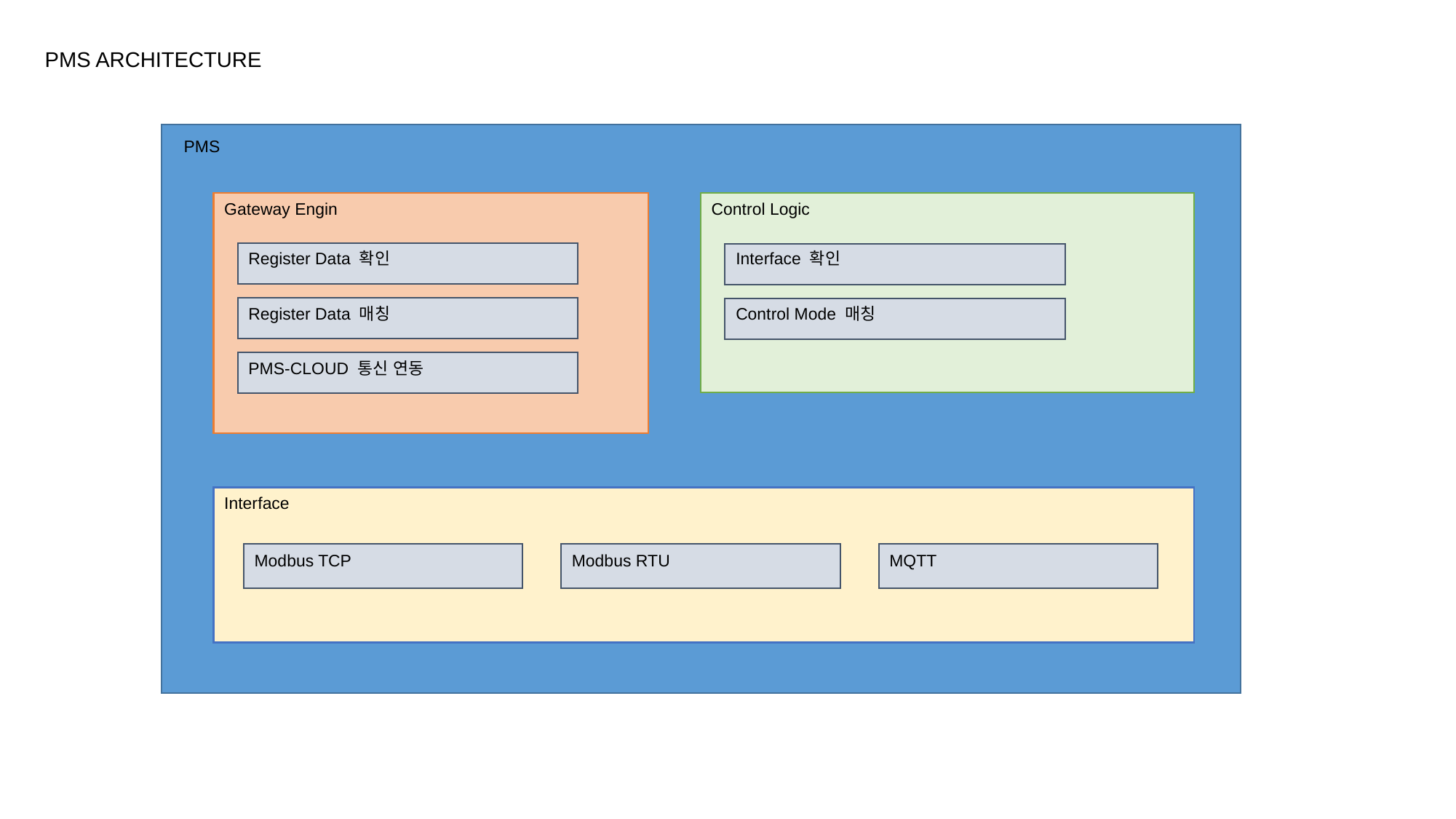

PMS ARCHITECTURE

PMS
Gateway Engin

Control Logic

Register Data 확인
Interface 확인

Register Data 매칭
Control Mode 매칭

PMS-CLOUD 통신 연동
Interface

Modbus TCP
Modbus RTU
MQTT